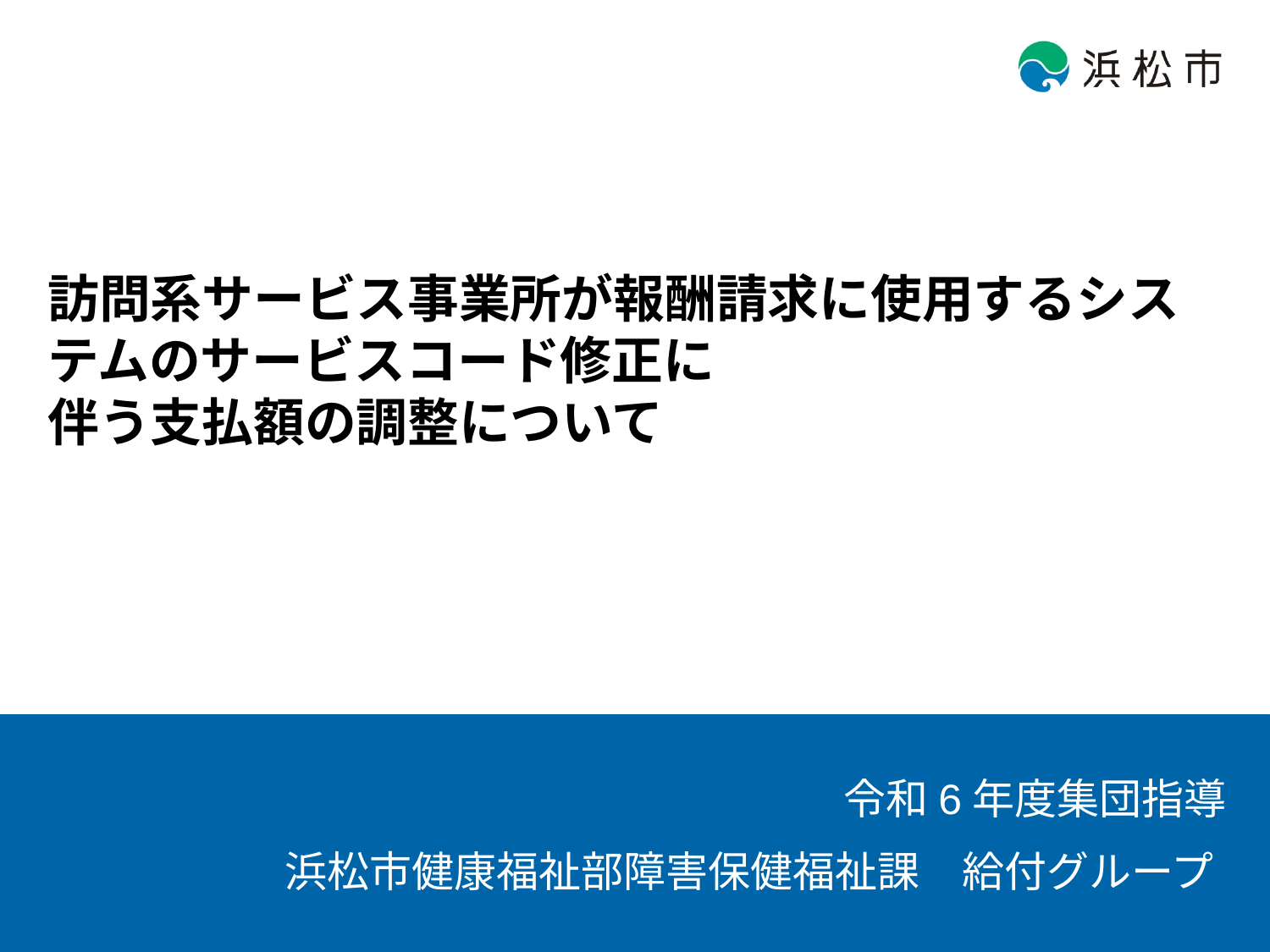

# 訪問系サービス事業所が報酬請求に使用するシステムのサービスコード修正に 伴う支払額の調整について
令和6年度集団指導
浜松市健康福祉部障害保健福祉課　給付グループ